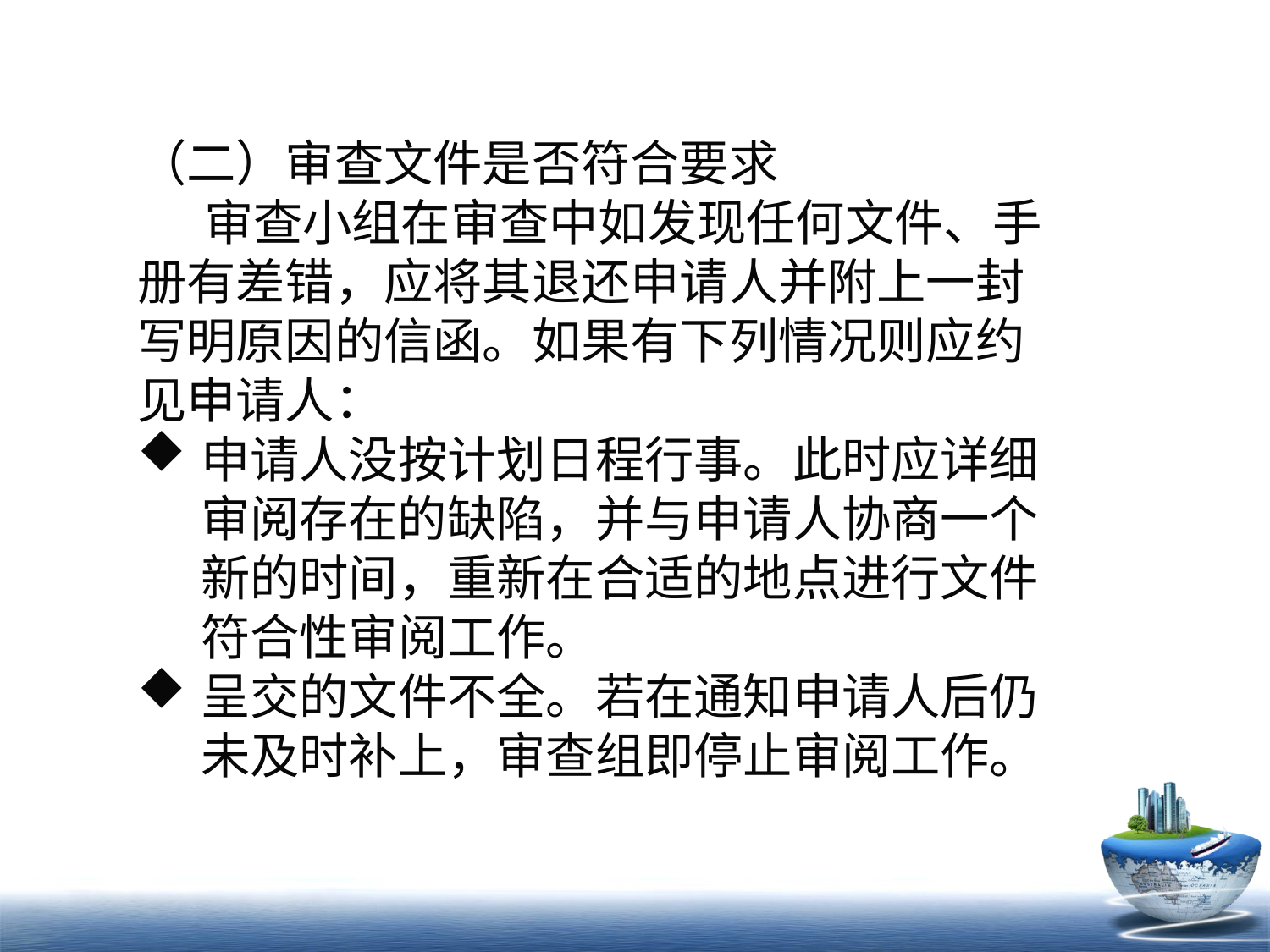

（二）审查文件是否符合要求
     审查小组在审查中如发现任何文件、手册有差错，应将其退还申请人并附上一封写明原因的信函。如果有下列情况则应约见申请人：
申请人没按计划日程行事。此时应详细审阅存在的缺陷，并与申请人协商一个新的时间，重新在合适的地点进行文件符合性审阅工作。
呈交的文件不全。若在通知申请人后仍未及时补上，审查组即停止审阅工作。